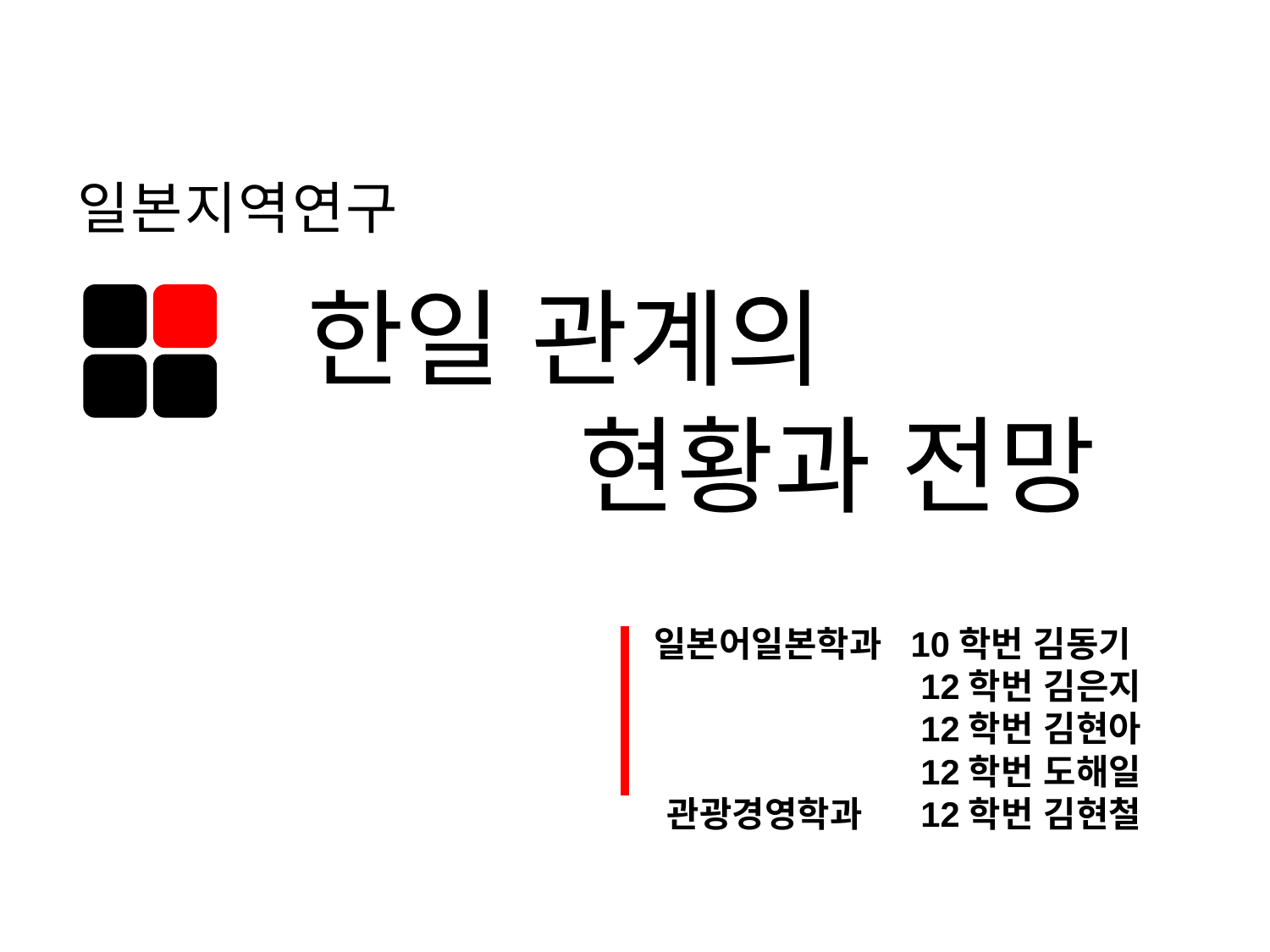

일본지역연구
 한일 관계의
          현황과 전망

일본어일본학과  10학번 김동기
12학번 김은지
12학번 김현아
12학번 도해일
관광경영학과     12학번 김현철